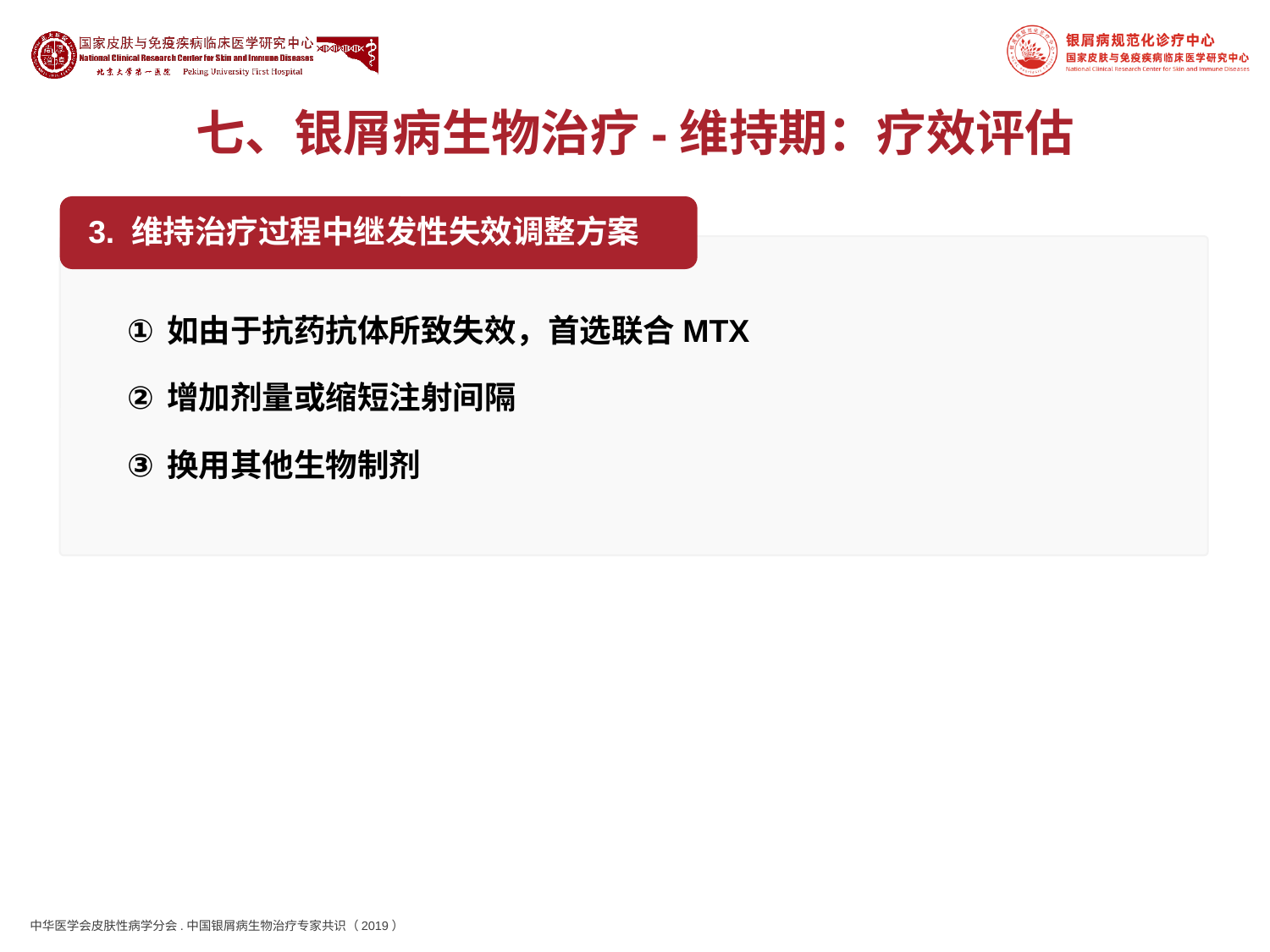

# 七、银屑病生物治疗-维持期：疗效评估
3. 维持治疗过程中继发性失效调整方案

如由于抗药抗体所致失效，首选联合MTX
增加剂量或缩短注射间隔
换用其他生物制剂
中华医学会皮肤性病学分会.中国银屑病生物治疗专家共识（2019）